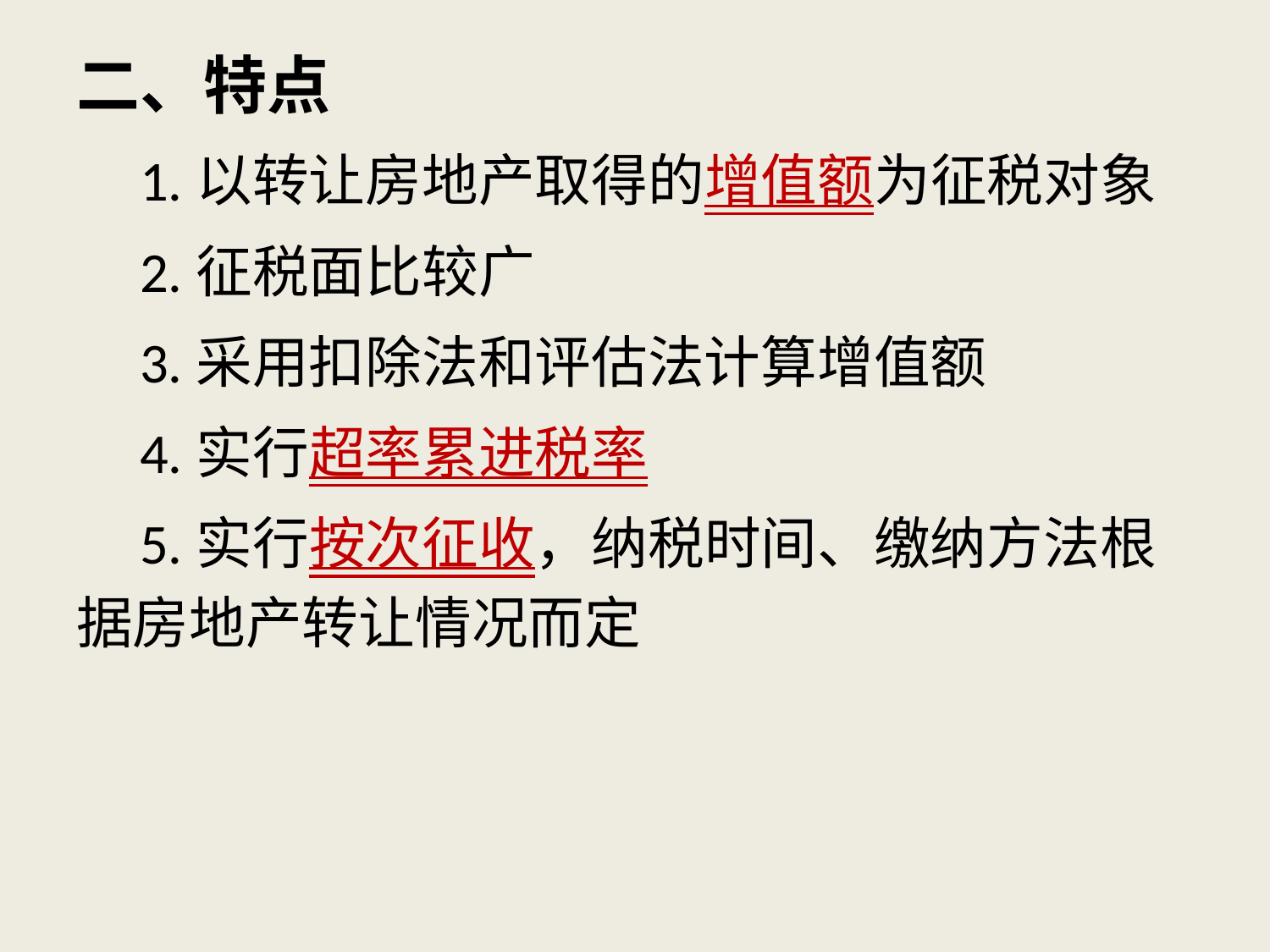

二、特点
1.以转让房地产取得的增值额为征税对象
2.征税面比较广
3.采用扣除法和评估法计算增值额
4.实行超率累进税率
5.实行按次征收，纳税时间、缴纳方法根据房地产转让情况而定